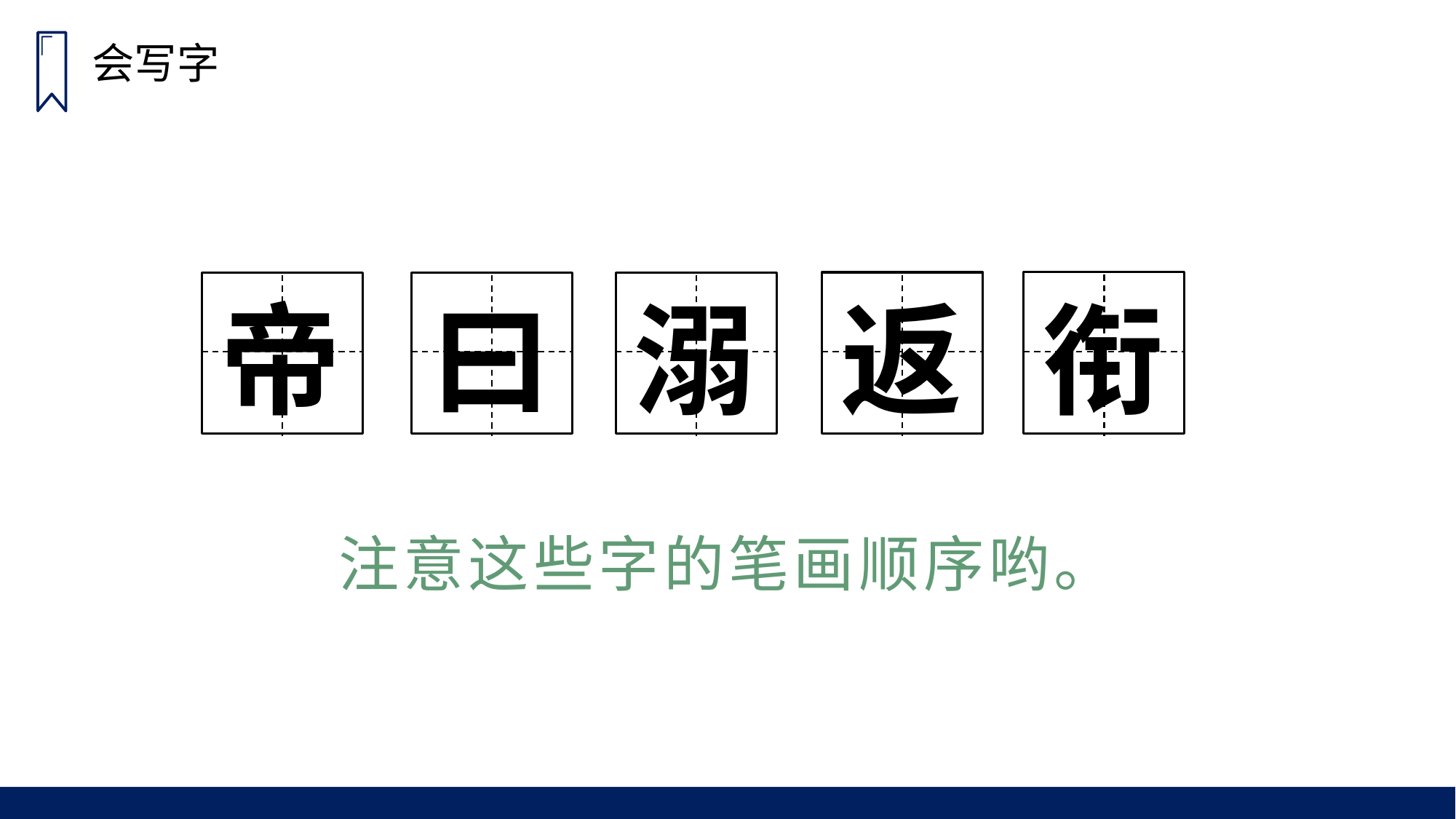

会写字

衔

返

溺

帝

曰
注意这些字的笔画顺序哟。